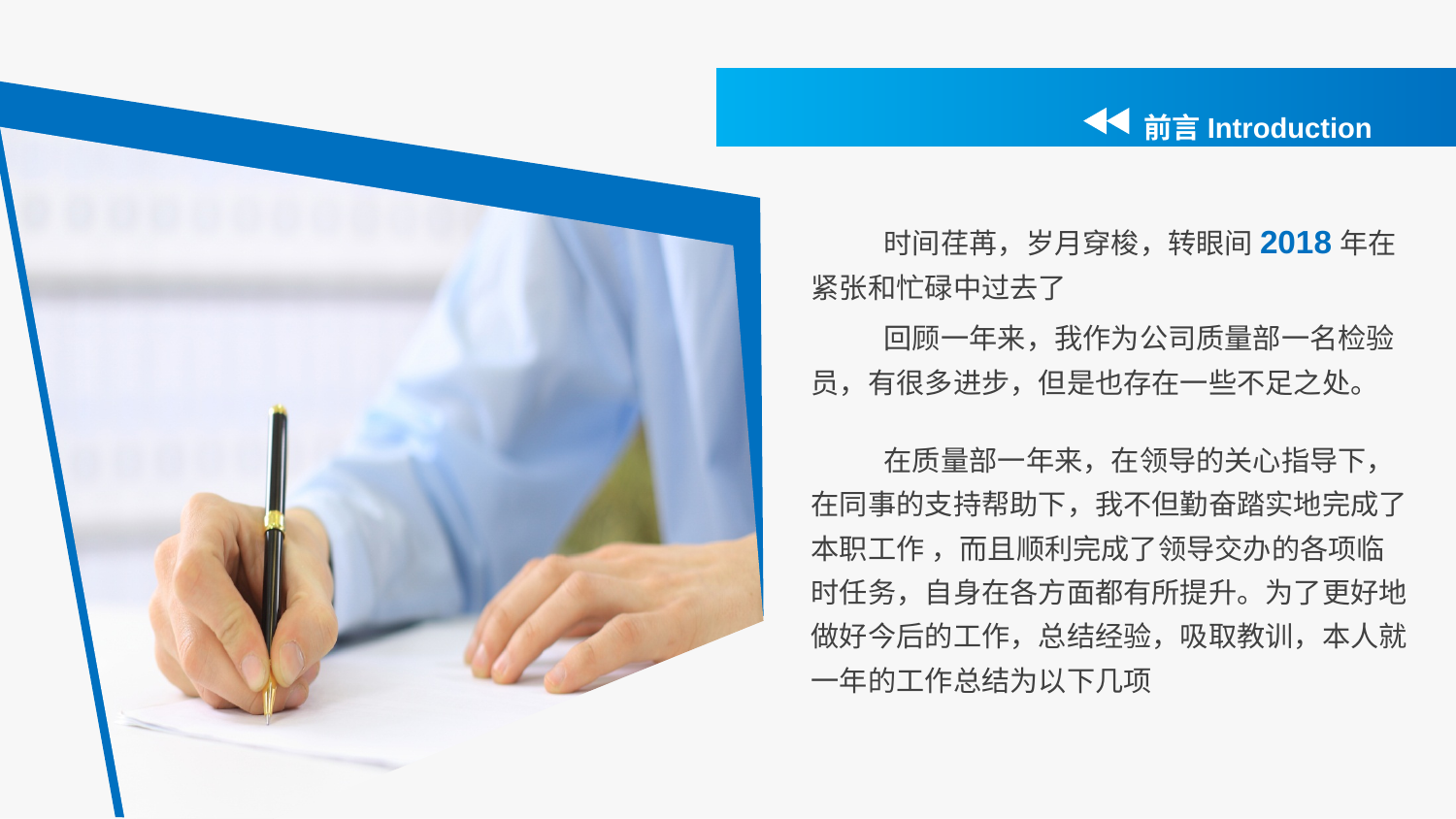

前言Introduction

时间荏苒，岁月穿梭，转眼间2018年在紧张和忙碌中过去了
回顾一年来，我作为公司质量部一名检验员，有很多进步，但是也存在一些不足之处。
在质量部一年来，在领导的关心指导下，在同事的支持帮助下，我不但勤奋踏实地完成了本职工作 ，而且顺利完成了领导交办的各项临时任务，自身在各方面都有所提升。为了更好地做好今后的工作，总结经验，吸取教训，本人就一年的工作总结为以下几项